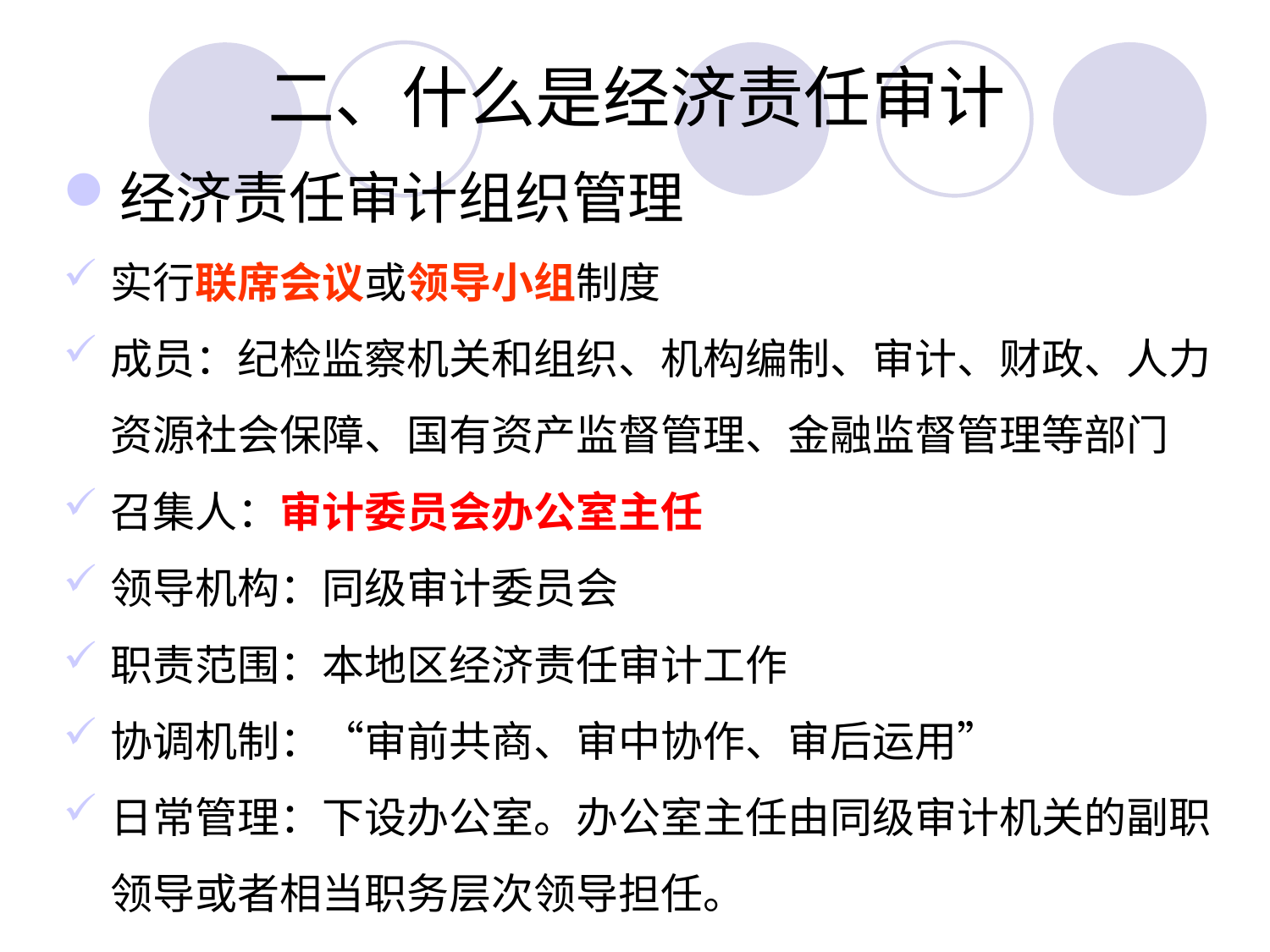

# 二、什么是经济责任审计
经济责任审计组织管理
实行联席会议或领导小组制度
成员：纪检监察机关和组织、机构编制、审计、财政、人力资源社会保障、国有资产监督管理、金融监督管理等部门
召集人：审计委员会办公室主任
领导机构：同级审计委员会
职责范围：本地区经济责任审计工作
协调机制：“审前共商、审中协作、审后运用”
日常管理：下设办公室。办公室主任由同级审计机关的副职领导或者相当职务层次领导担任。